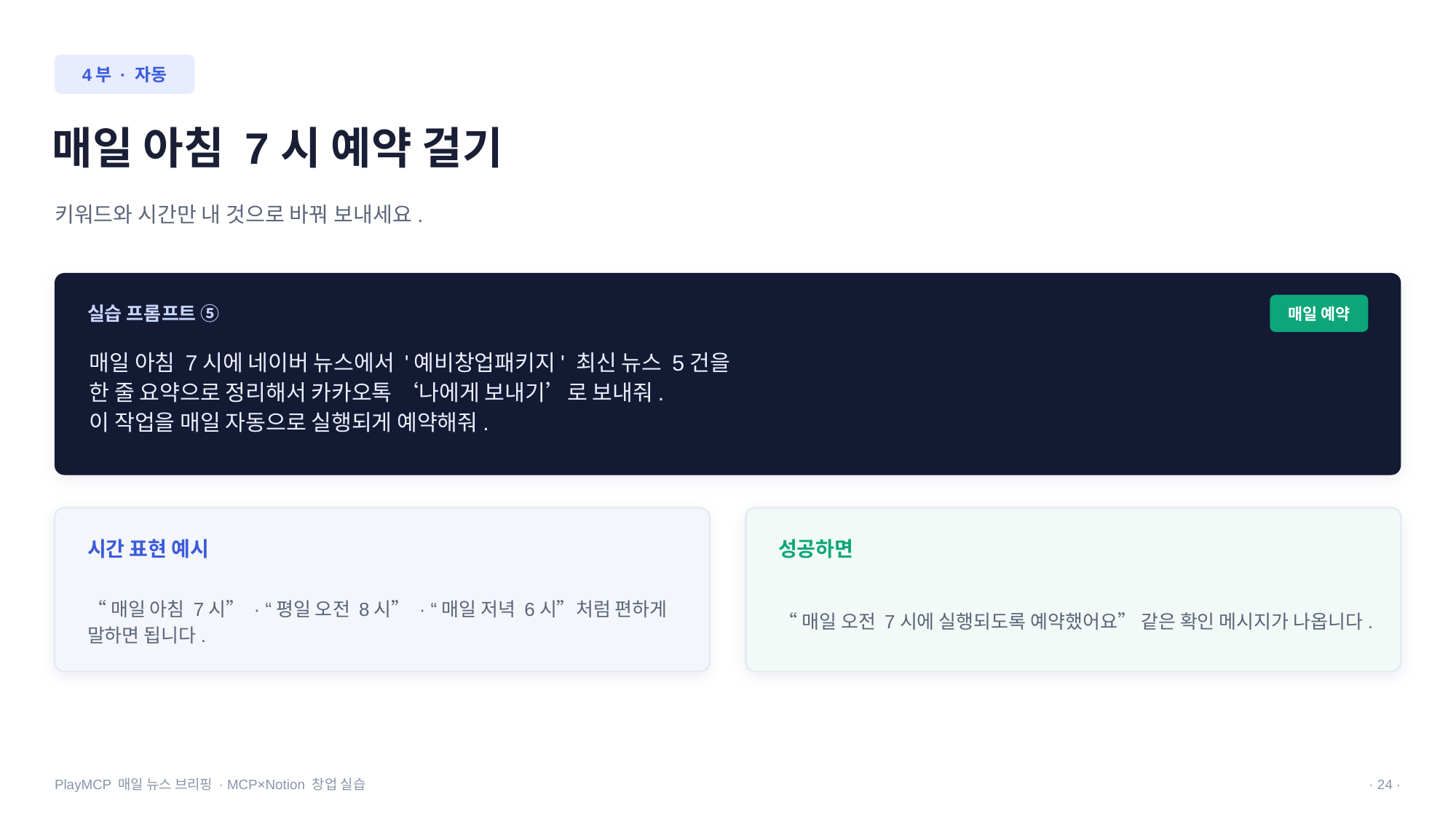

4부 · 자동
매일 아침 7시 예약 걸기
키워드와 시간만 내 것으로 바꿔 보내세요.

실습 프롬프트 ⑤

매일 예약
매일 아침 7시에 네이버 뉴스에서 '예비창업패키지' 최신 뉴스 5건을
한 줄 요약으로 정리해서 카카오톡 ‘나에게 보내기’로 보내줘.
이 작업을 매일 자동으로 실행되게 예약해줘.

시간 표현 예시
성공하면
“매일 아침 7시” · “평일 오전 8시” · “매일 저녁 6시”처럼 편하게 말하면 됩니다.
“매일 오전 7시에 실행되도록 예약했어요” 같은 확인 메시지가 나옵니다.
PlayMCP 매일 뉴스 브리핑 · MCP×Notion 창업 실습
· 24 ·